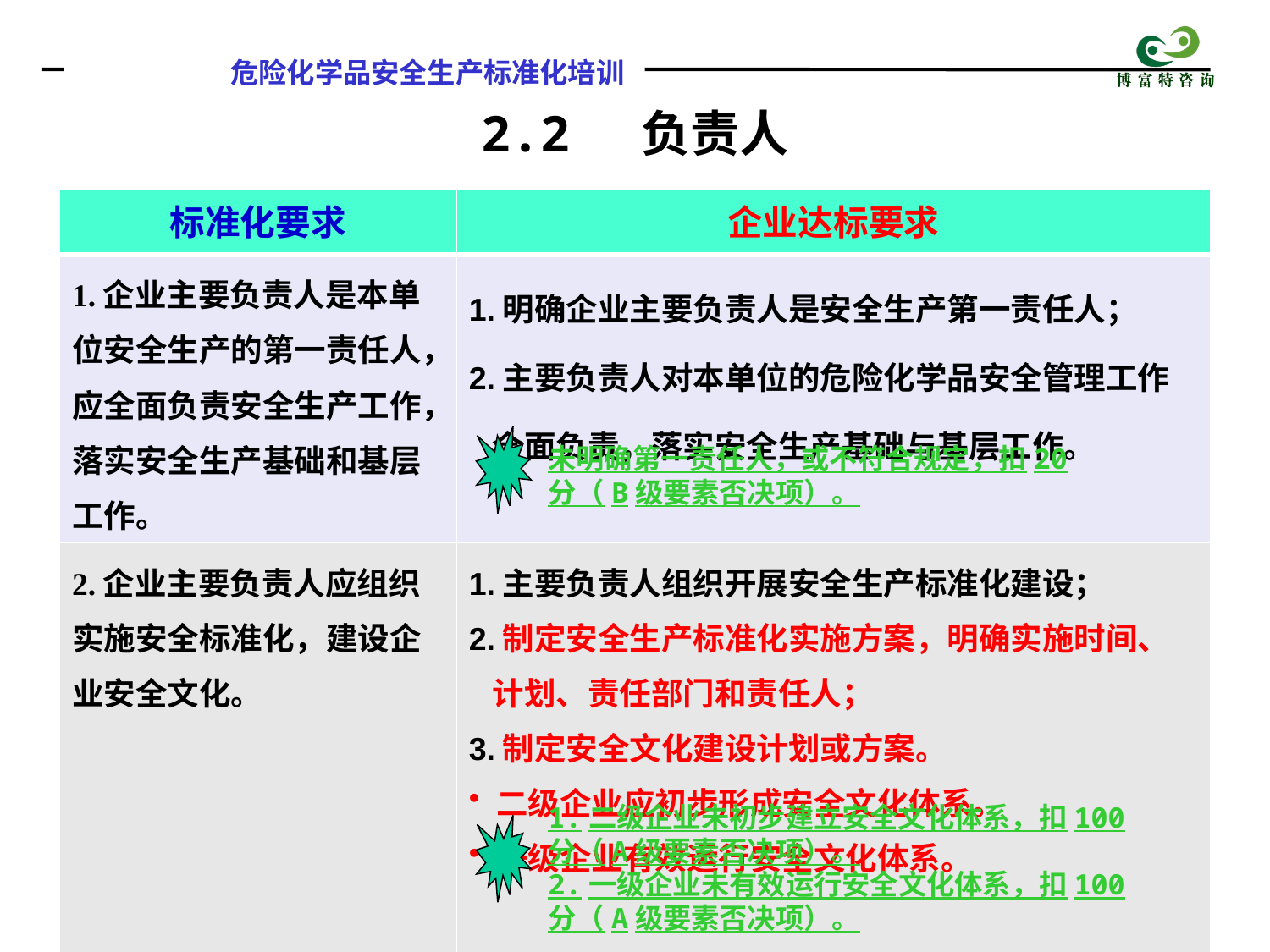

2.2  负责人
| 标准化要求 | 企业达标要求 |
| --- | --- |
| 1.企业主要负责人是本单位安全生产的第一责任人，应全面负责安全生产工作，落实安全生产基础和基层工作。 | 1.明确企业主要负责人是安全生产第一责任人； 2.主要负责人对本单位的危险化学品安全管理工作 全面负责，落实安全生产基础与基层工作。 |
| 2.企业主要负责人应组织实施安全标准化，建设企业安全文化。 | 1.主要负责人组织开展安全生产标准化建设； 2.制定安全生产标准化实施方案，明确实施时间、 计划、责任部门和责任人； 3.制定安全文化建设计划或方案。 二级企业应初步形成安全文化体系。 一级企业有效运行安全文化体系。 |

未明确第一责任人，或不符合规定，扣20分（B级要素否决项）。
1.二级企业未初步建立安全文化体系，扣100分（A级要素否决项）。
2.一级企业未有效运行安全文化体系，扣100分（A级要素否决项）。